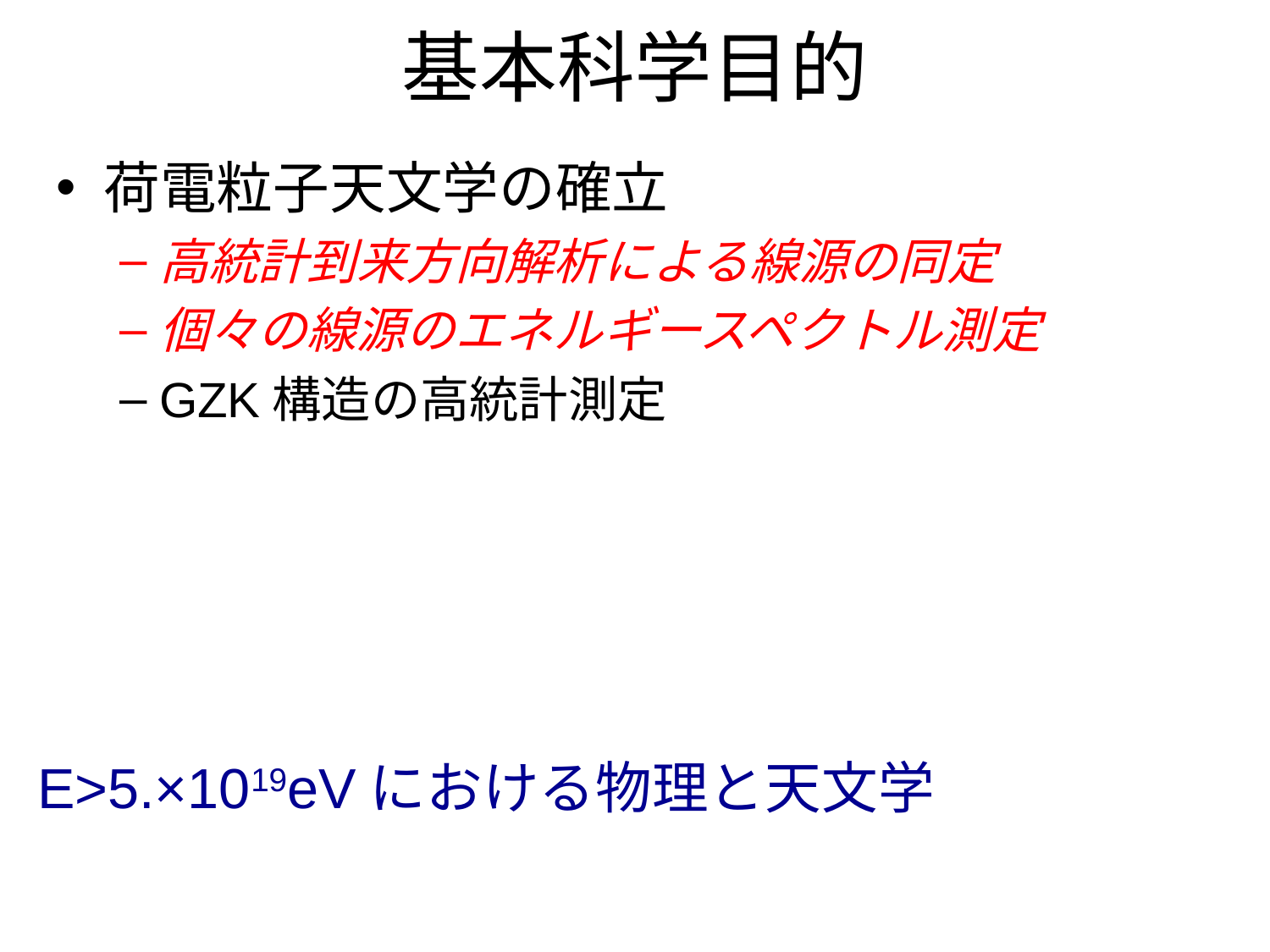

# 基本科学目的
荷電粒子天文学の確立
高統計到来方向解析による線源の同定
個々の線源のエネルギースペクトル測定
GZK構造の高統計測定
E>5.×1019eVにおける物理と天文学